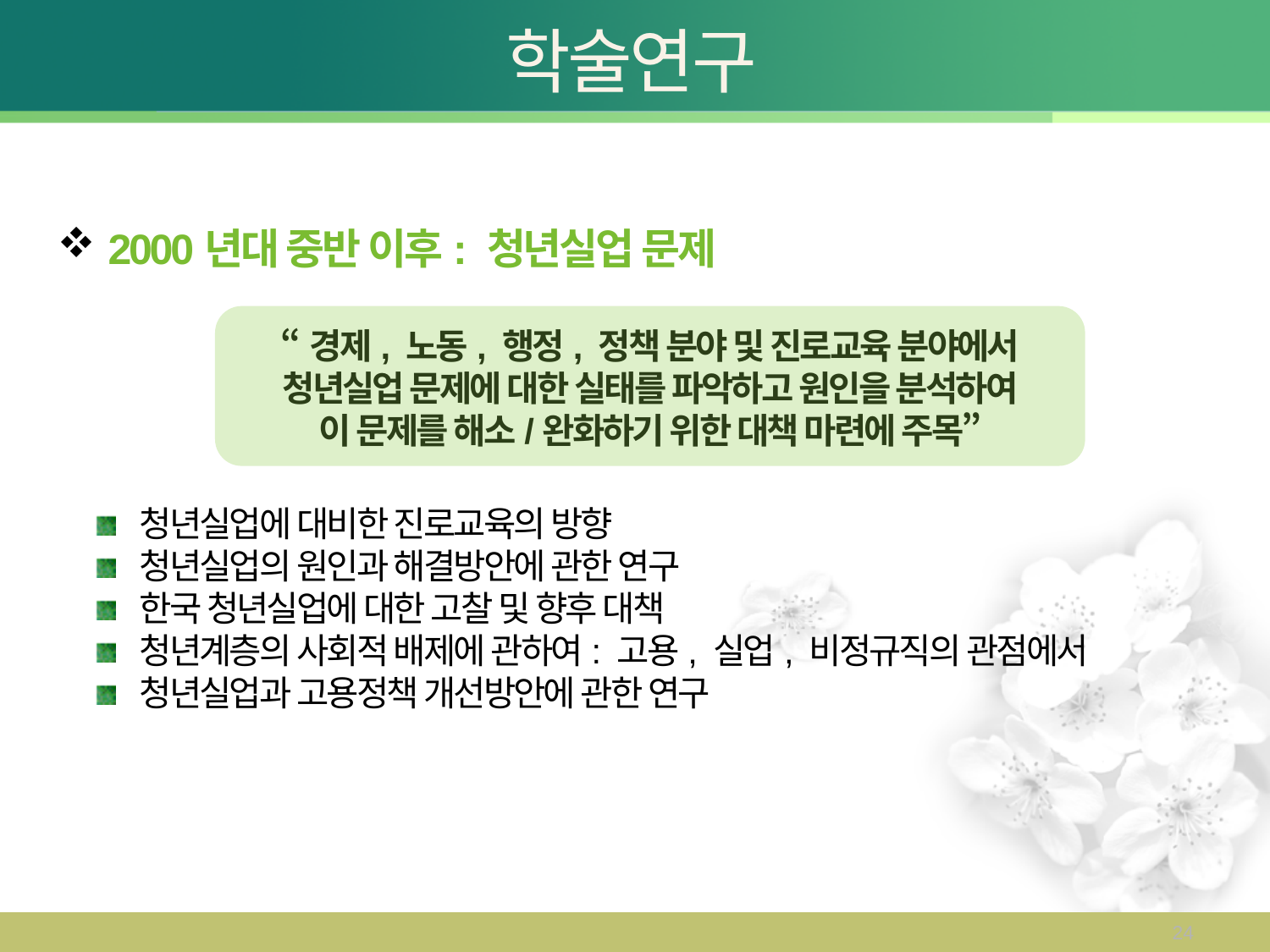

# 학술연구
 2000년대 중반 이후: 청년실업 문제

“경제, 노동, 행정, 정책 분야 및 진로교육 분야에서
청년실업 문제에 대한 실태를 파악하고 원인을 분석하여
이 문제를 해소/완화하기 위한 대책 마련에 주목”

 청년실업에 대비한 진로교육의 방향
 청년실업의 원인과 해결방안에 관한 연구
 한국 청년실업에 대한 고찰 및 향후 대책
 청년계층의 사회적 배제에 관하여: 고용, 실업, 비정규직의 관점에서
 청년실업과 고용정책 개선방안에 관한 연구

24